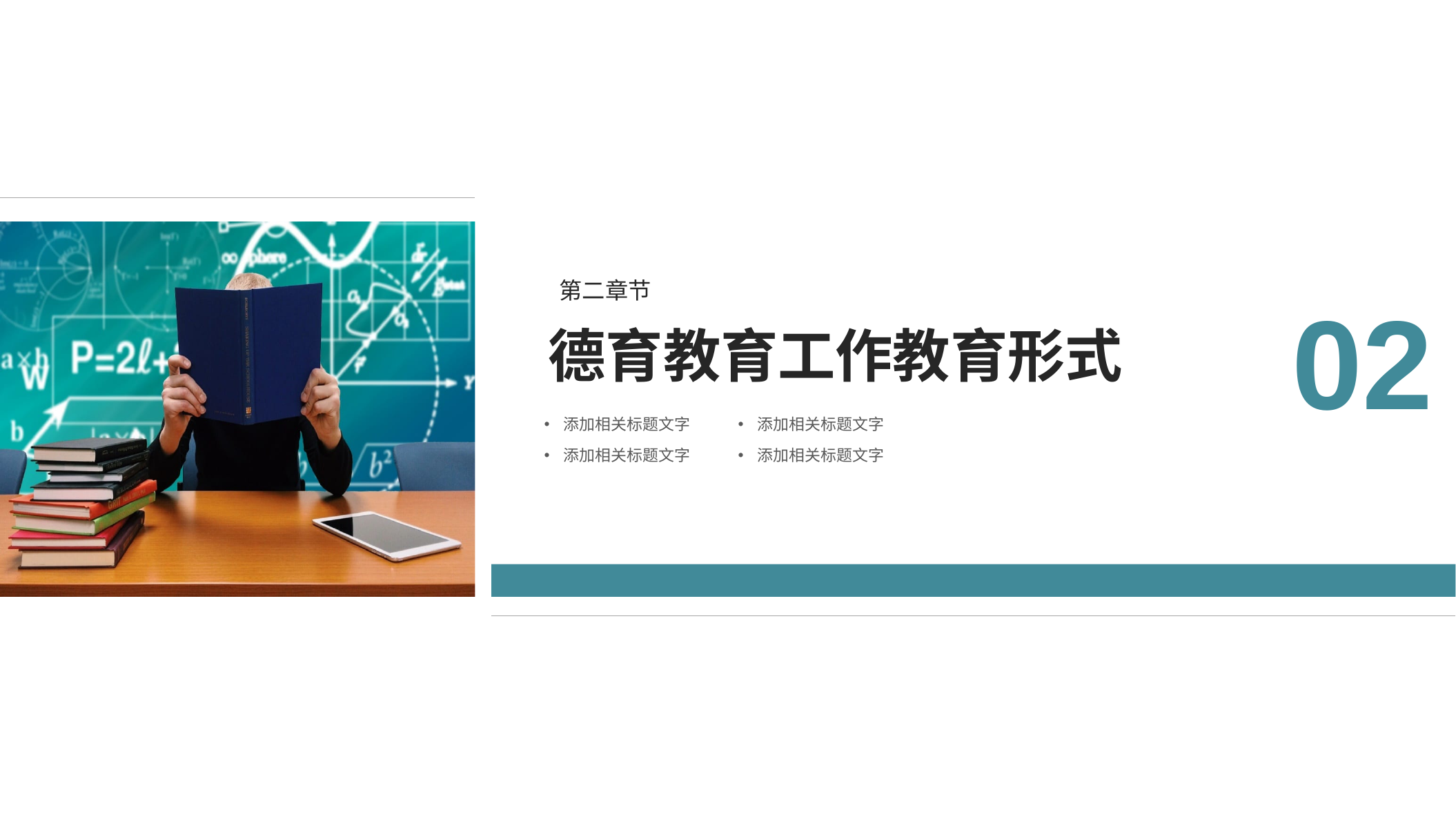

第二章节
02
德育教育工作教育形式
添加相关标题文字
添加相关标题文字
添加相关标题文字
添加相关标题文字